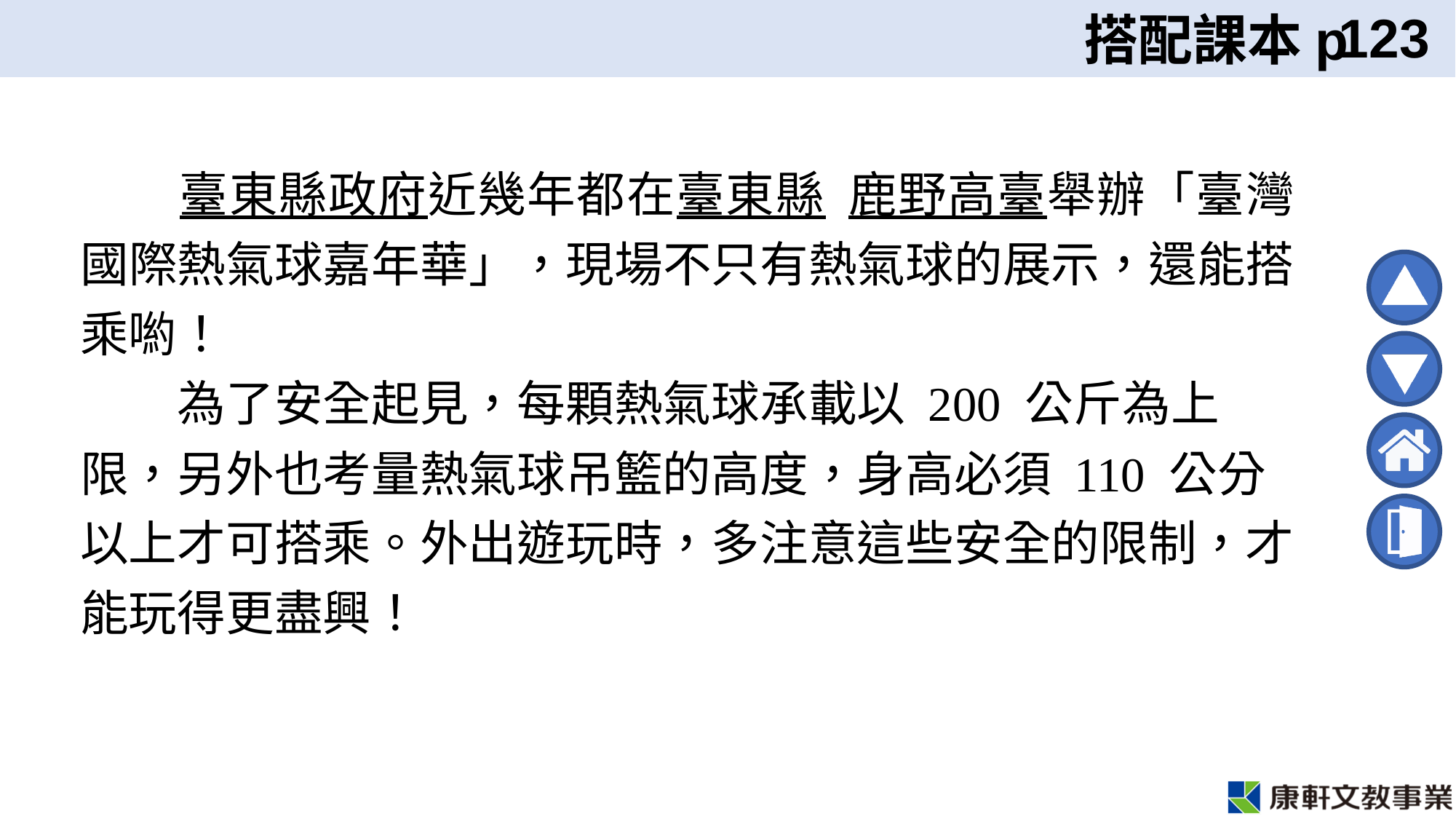

123
　　臺東縣政府近幾年都在臺東縣  鹿野高臺舉辦「臺灣國際熱氣球嘉年華」，現場不只有熱氣球的展示，還能搭乘喲！
　　為了安全起見，每顆熱氣球承載以 200 公斤為上限，另外也考量熱氣球吊籃的高度，身高必須 110 公分以上才可搭乘。外出遊玩時，多注意這些安全的限制，才能玩得更盡興！